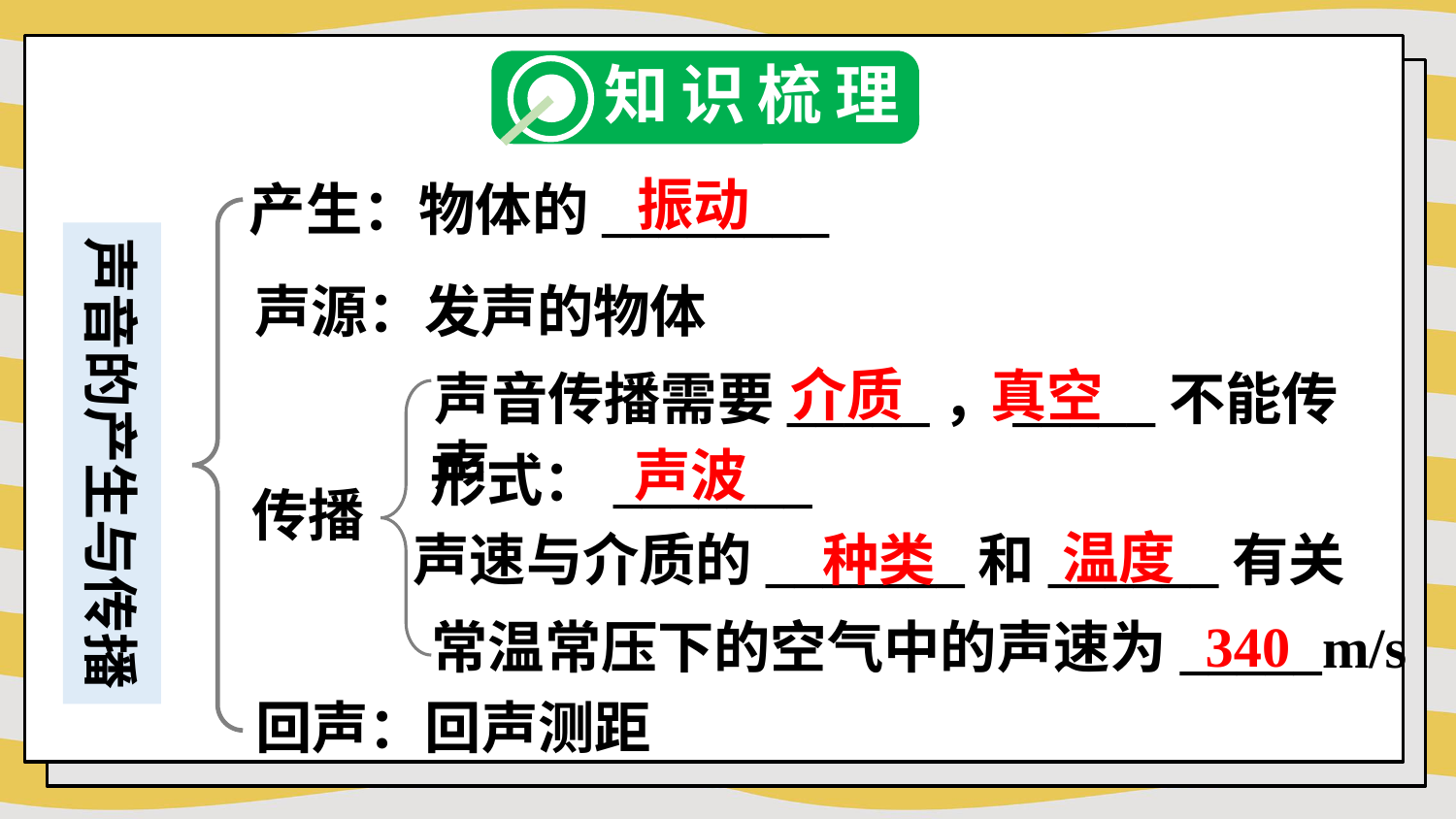

知识梳理

振动
产生：物体的________

声音的产生与传播
声源：发声的物体
介质
真空
声音传播需要_____，_____不能传声

声波
形式：_______
传播
温度
声速与介质的_______和______有关
种类
340
常温常压下的空气中的声速为_____m/s
回声：回声测距